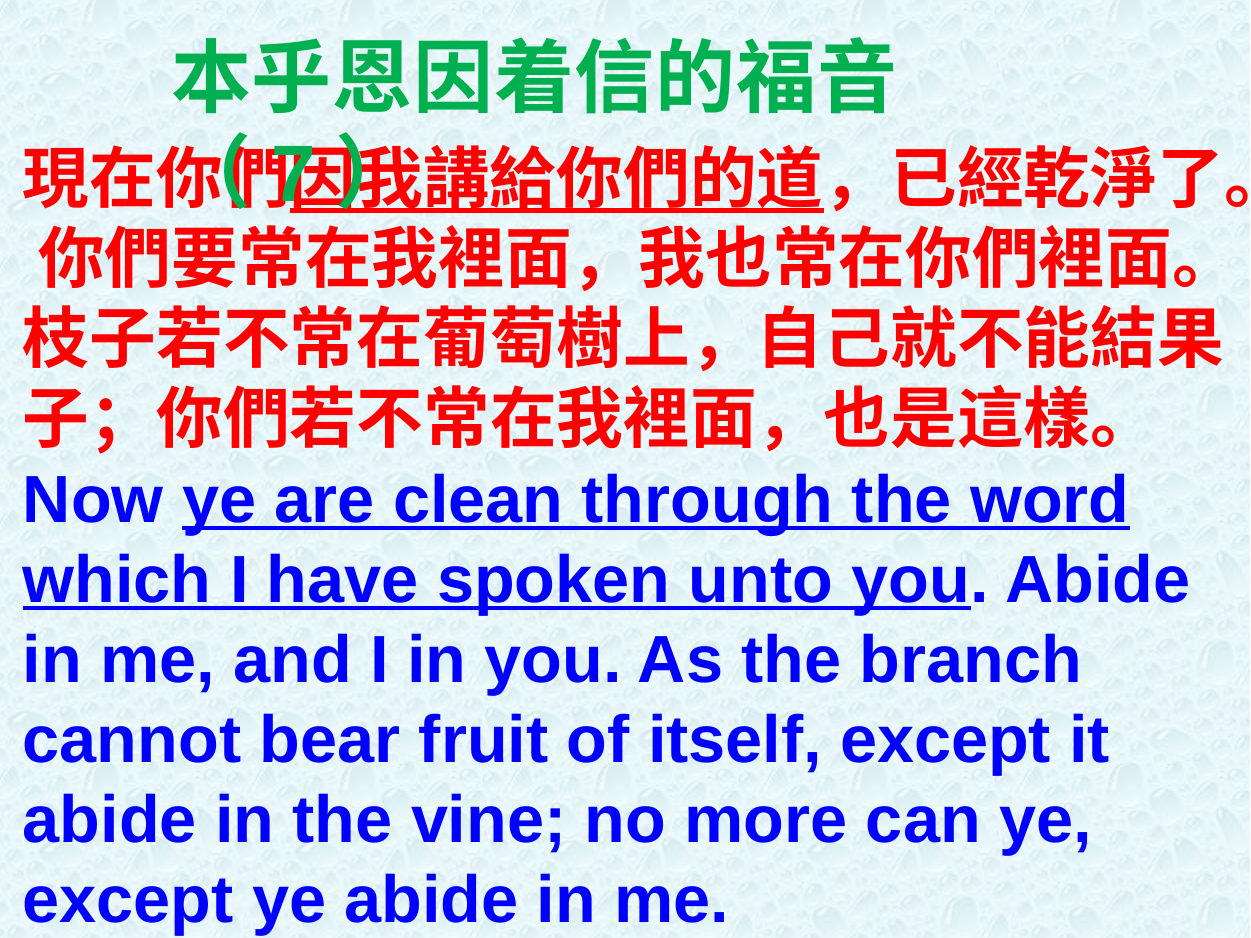

本乎恩因着信的福音（7）
現在你們因我講給你們的道，已經乾淨了。 你們要常在我裡面，我也常在你們裡面。枝子若不常在葡萄樹上，自己就不能結果子；你們若不常在我裡面，也是這樣。 Now ye are clean through the word which I have spoken unto you. Abide in me, and I in you. As the branch cannot bear fruit of itself, except it abide in the vine; no more can ye, except ye abide in me.